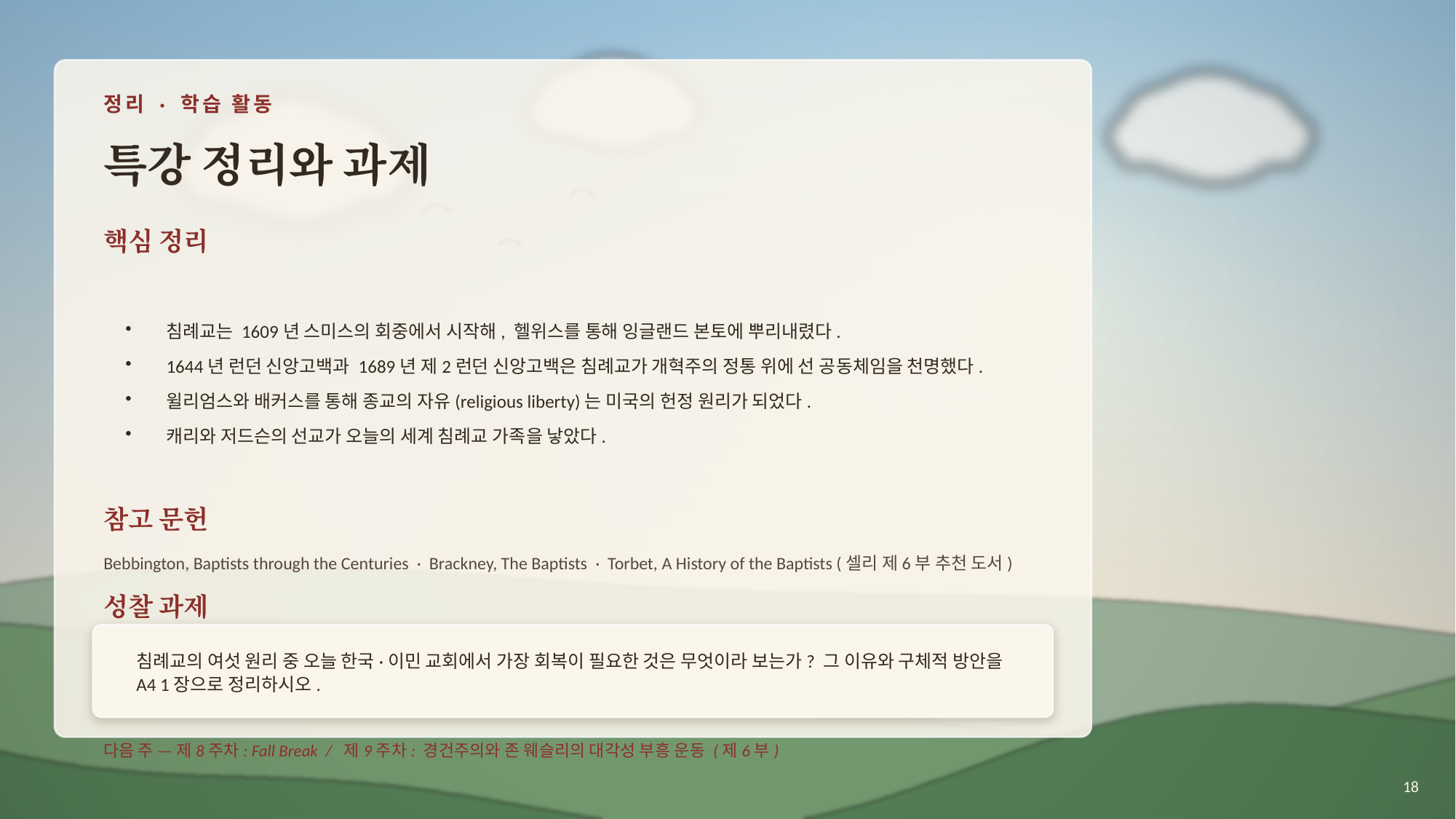

정리 · 학습 활동
특강 정리와 과제
핵심 정리
침례교는 1609년 스미스의 회중에서 시작해, 헬위스를 통해 잉글랜드 본토에 뿌리내렸다.
1644년 런던 신앙고백과 1689년 제2런던 신앙고백은 침례교가 개혁주의 정통 위에 선 공동체임을 천명했다.
윌리엄스와 배커스를 통해 종교의 자유(religious liberty)는 미국의 헌정 원리가 되었다.
캐리와 저드슨의 선교가 오늘의 세계 침례교 가족을 낳았다.
참고 문헌
Bebbington, Baptists through the Centuries  ·  Brackney, The Baptists  ·  Torbet, A History of the Baptists (셀리 제6부 추천 도서)
성찰 과제

침례교의 여섯 원리 중 오늘 한국·이민 교회에서 가장 회복이 필요한 것은 무엇이라 보는가? 그 이유와 구체적 방안을 A4 1장으로 정리하시오.
다음 주 — 제8주차: Fall Break  /  제9주차: 경건주의와 존 웨슬리의 대각성 부흥 운동 (제6부)
18